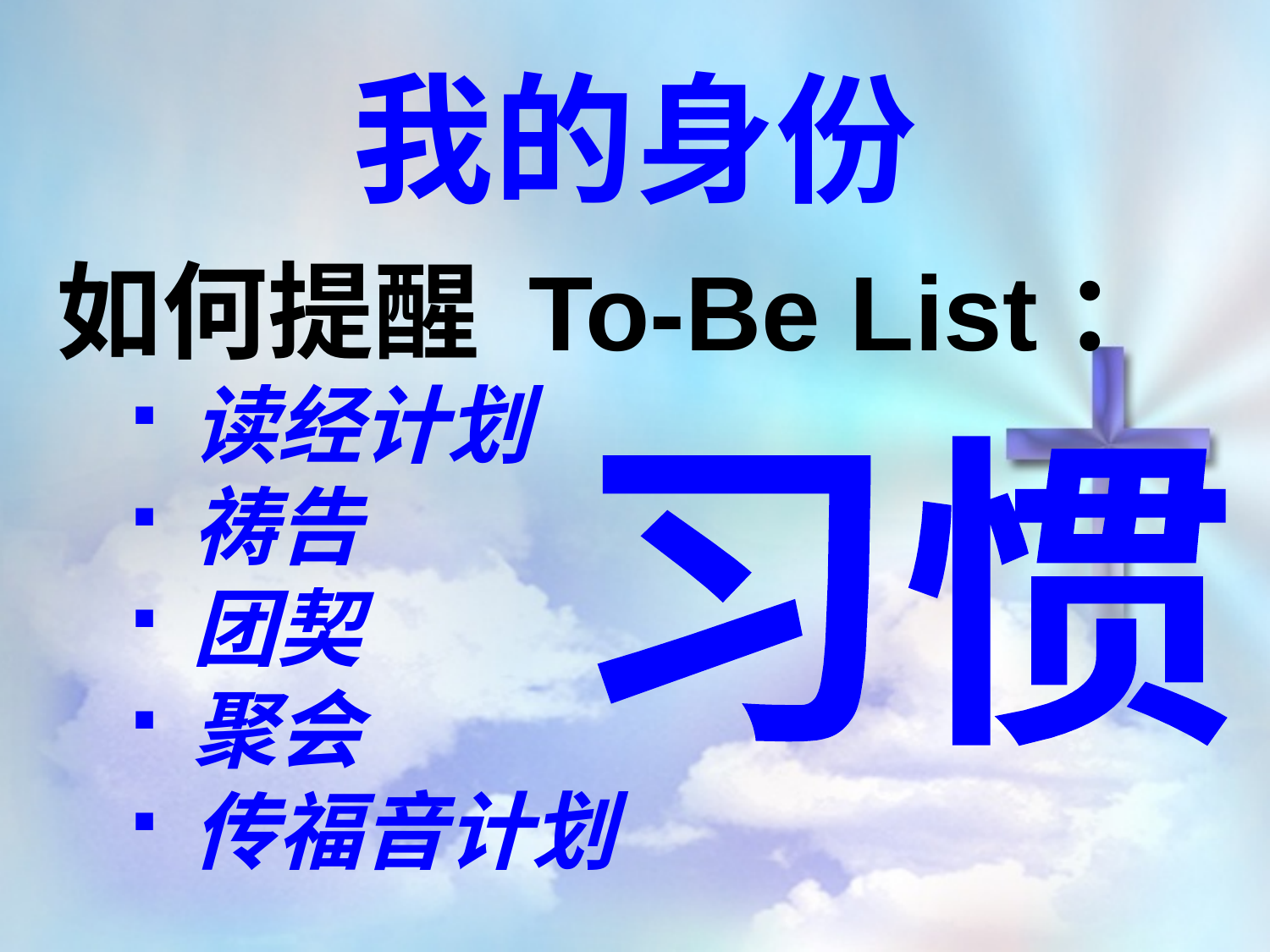

我的身份
如何提醒 To-Be List：
读经计划
祷告
团契
聚会
传福音计划
习惯